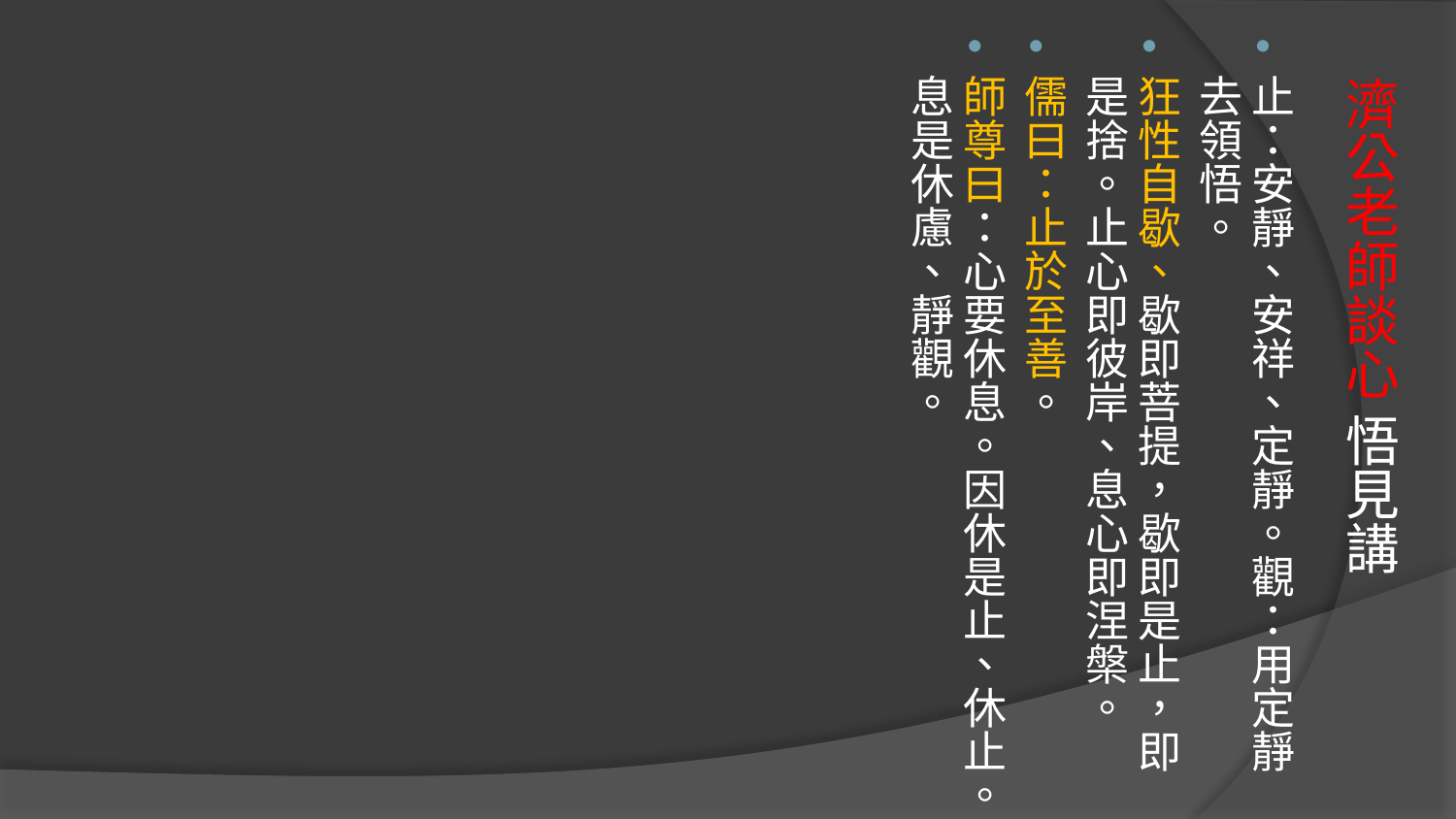

止：安靜、安祥、定靜。觀：用定靜去領悟。
狂性自歇、歇即菩提，歇即是止，即是捨。止心即彼岸、息心即涅槃。
儒曰：止於至善。
師尊曰：心要休息。因休是止、休止。息是休慮、靜觀。

# 濟公老師談心 悟見講